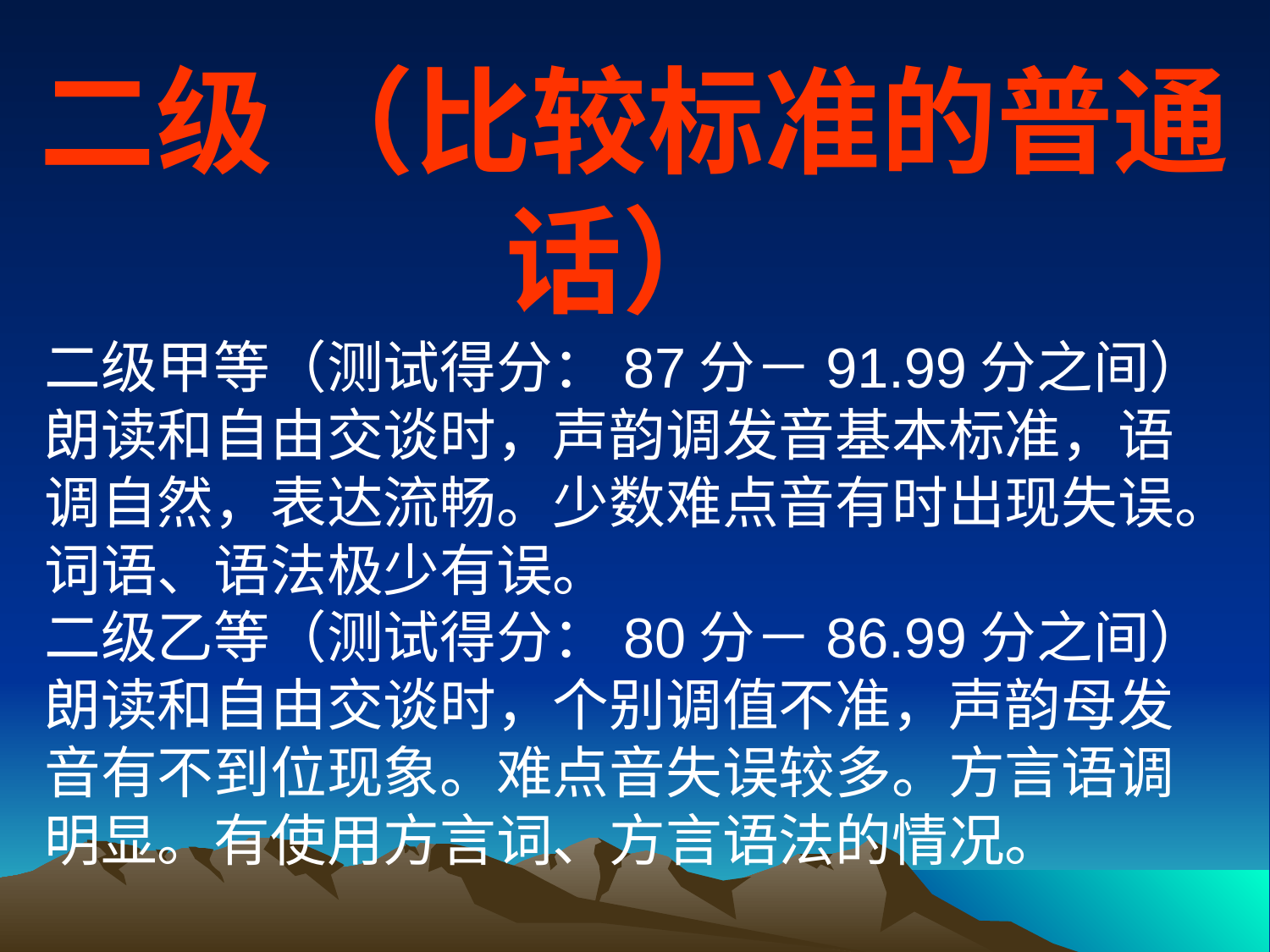

二级 （比较标准的普通话）
二级甲等（测试得分：87分－91.99分之间） 朗读和自由交谈时，声韵调发音基本标准，语调自然，表达流畅。少数难点音有时出现失误。词语、语法极少有误。
二级乙等（测试得分：80分－86.99分之间） 朗读和自由交谈时，个别调值不准，声韵母发音有不到位现象。难点音失误较多。方言语调明显。有使用方言词、方言语法的情况。